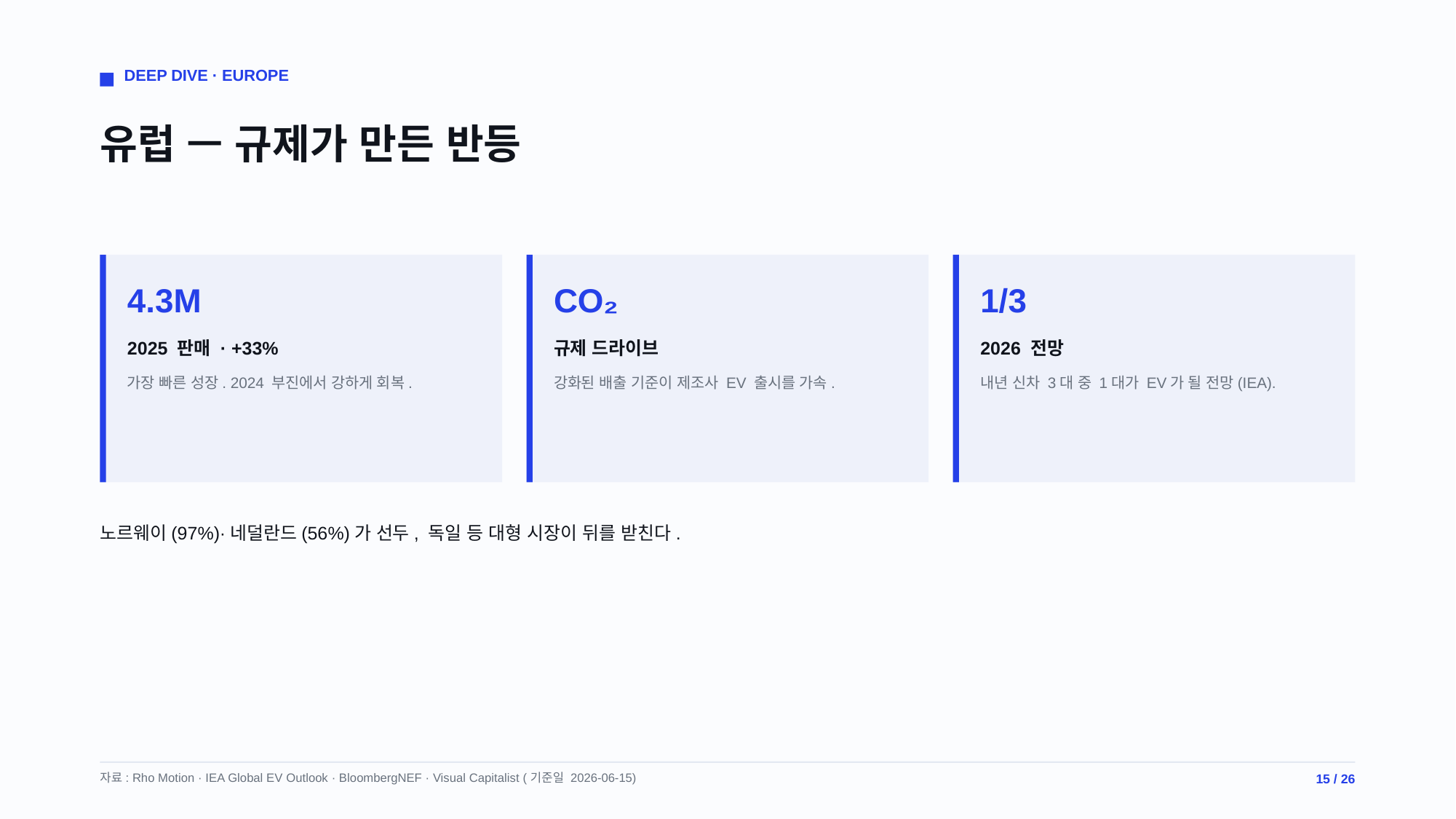

DEEP DIVE · EUROPE

유럽 — 규제가 만든 반등

4.3M
CO₂
1/3
2025 판매 · +33%
규제 드라이브
2026 전망
가장 빠른 성장. 2024 부진에서 강하게 회복.
강화된 배출 기준이 제조사 EV 출시를 가속.
내년 신차 3대 중 1대가 EV가 될 전망(IEA).
노르웨이(97%)·네덜란드(56%)가 선두, 독일 등 대형 시장이 뒤를 받친다.

자료: Rho Motion · IEA Global EV Outlook · BloombergNEF · Visual Capitalist (기준일 2026-06-15)
15 / 26